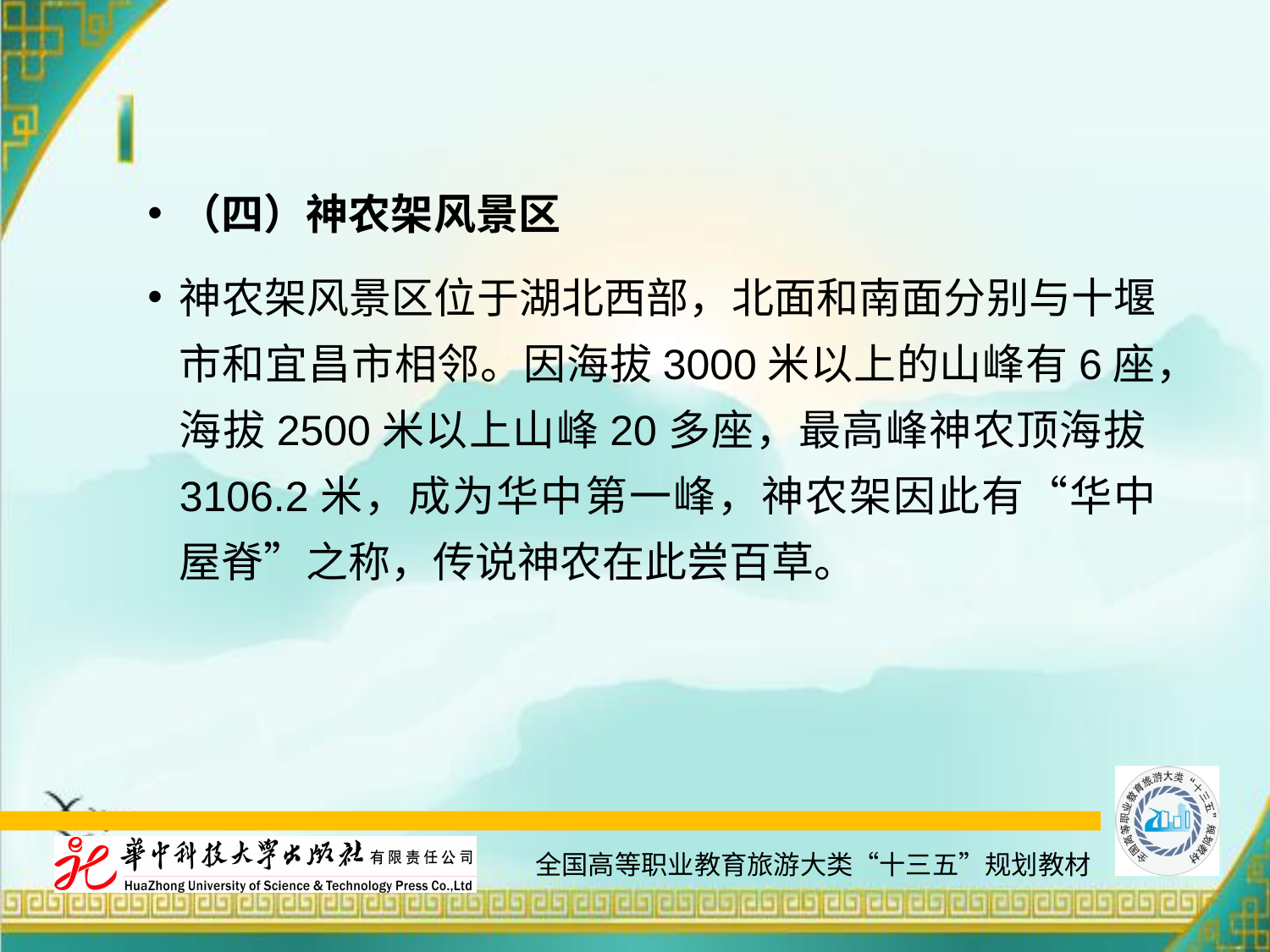

#
（四）神农架风景区
神农架风景区位于湖北西部，北面和南面分别与十堰市和宜昌市相邻。因海拔3000米以上的山峰有6座，海拔2500米以上山峰20多座，最高峰神农顶海拔3106.2米，成为华中第一峰，神农架因此有“华中屋脊”之称，传说神农在此尝百草。